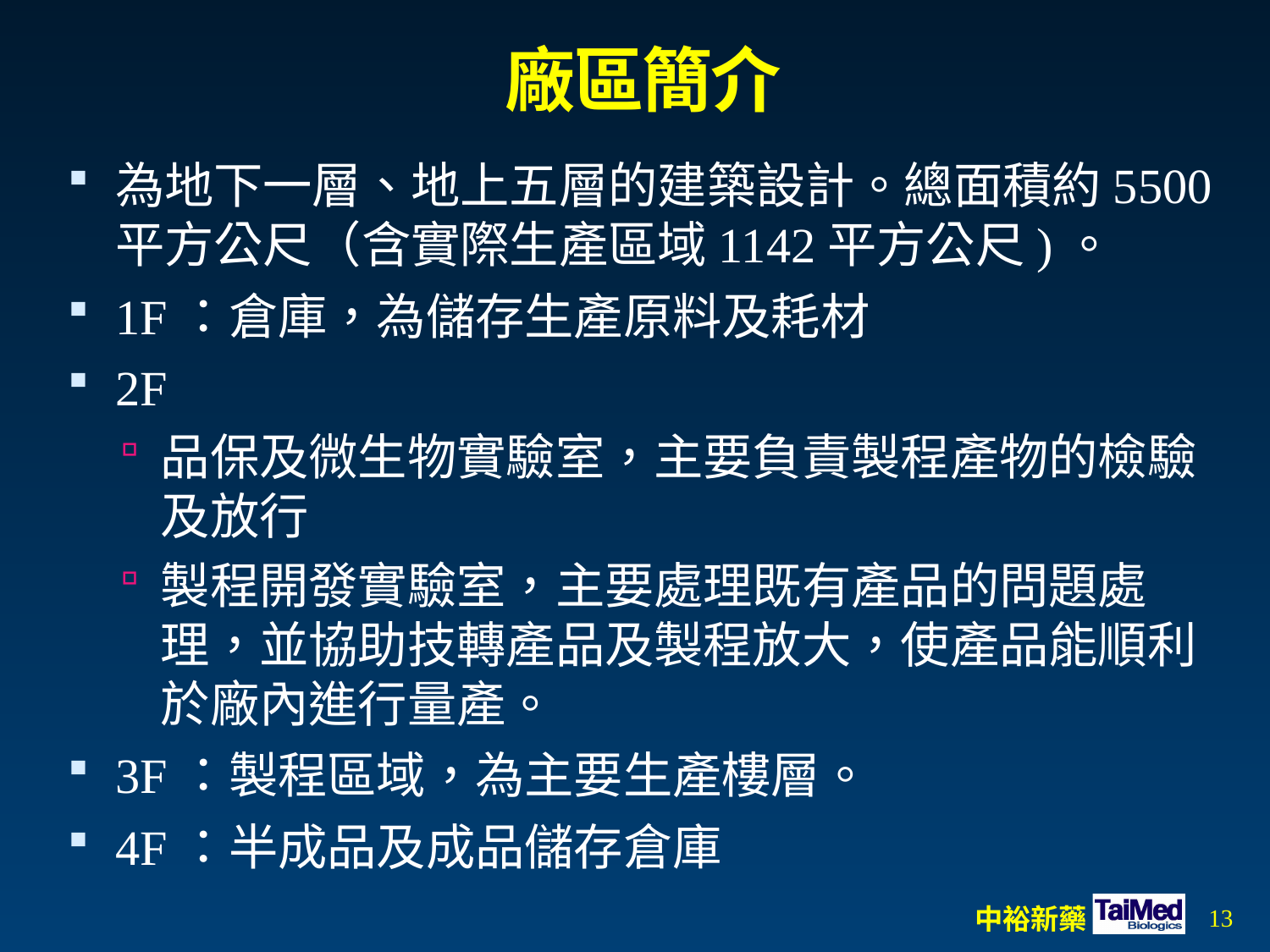

# 廠區簡介
為地下一層、地上五層的建築設計。總面積約5500平方公尺（含實際生產區域1142平方公尺)。
1F：倉庫，為儲存生產原料及耗材
2F
品保及微生物實驗室，主要負責製程產物的檢驗及放行
製程開發實驗室，主要處理既有產品的問題處理，並協助技轉產品及製程放大，使產品能順利於廠內進行量產。
3F：製程區域，為主要生產樓層。
4F：半成品及成品儲存倉庫

13